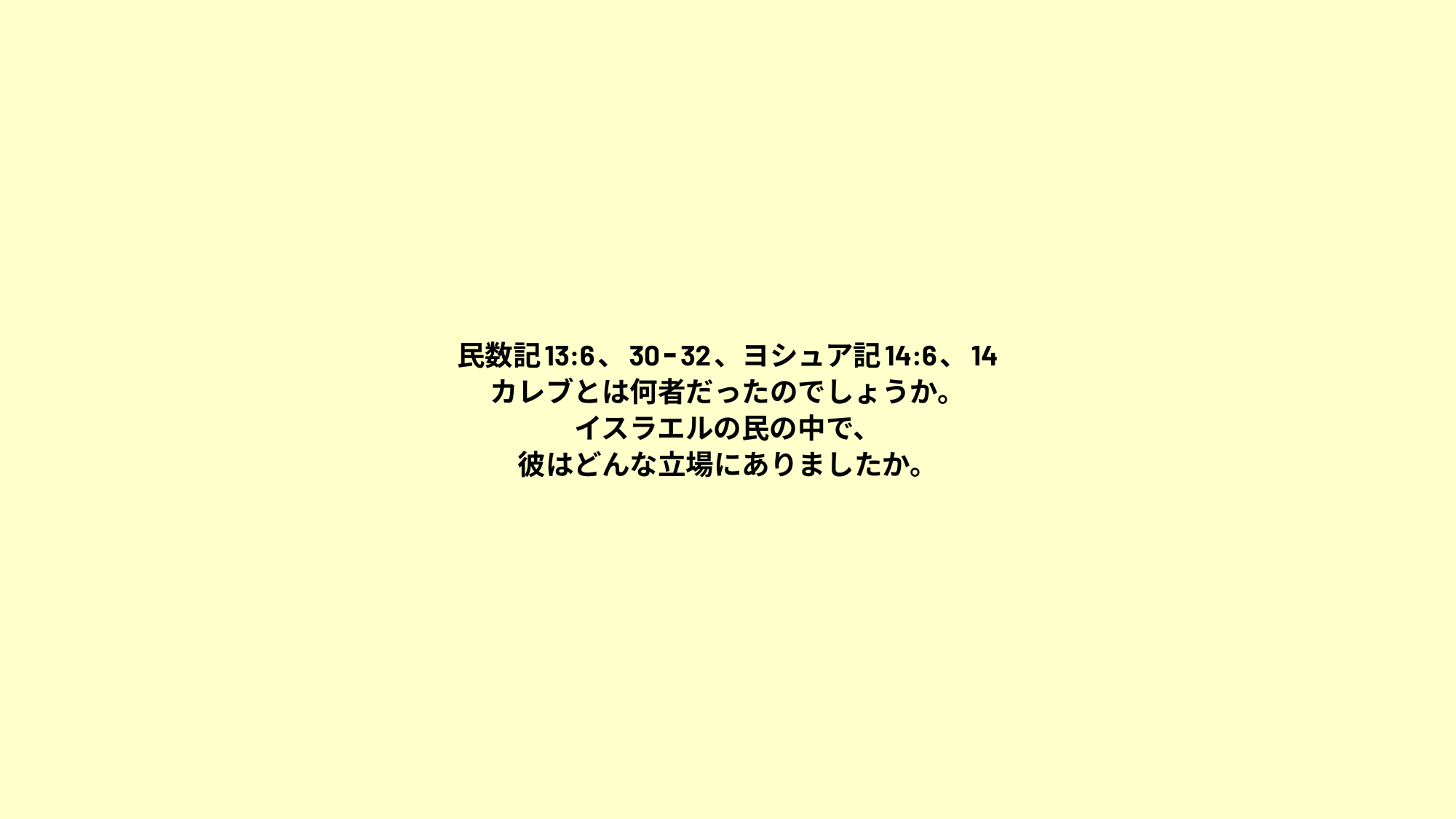

# 民数記13:6、30ｰ32、ヨシュア記14:6、14 カレブとは何者だったのでしょうか。 イスラエルの民の中で、 彼はどんな立場にありましたか。